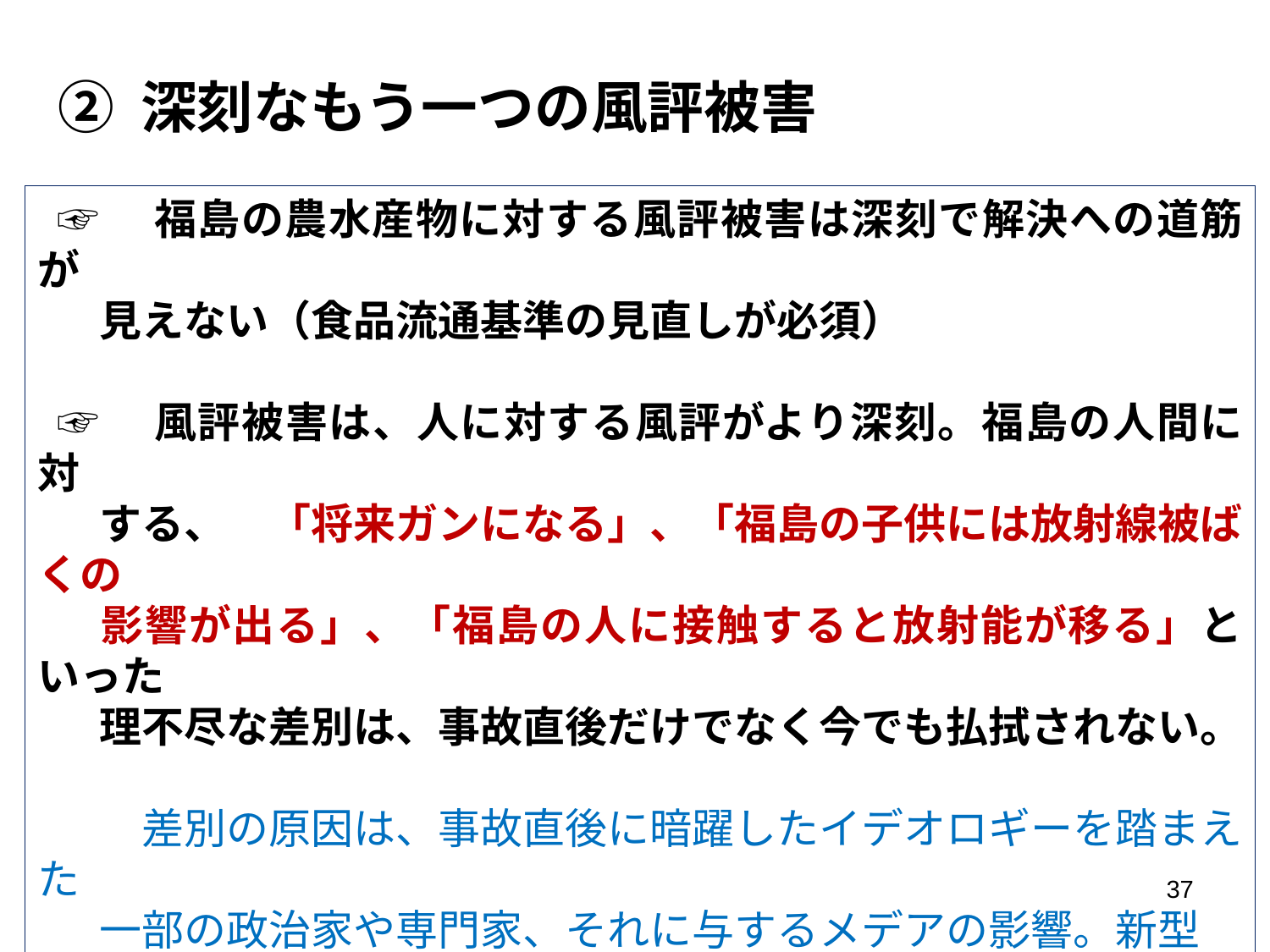

# ② 深刻なもう一つの風評被害
☞　福島の農水産物に対する風評被害は深刻で解決への道筋が
　見えない（食品流通基準の見直しが必須）

☞　風評被害は、人に対する風評がより深刻。福島の人間に対
　する、　「将来ガンになる」、「福島の子供には放射線被ばくの
　影響が出る」、「福島の人に接触すると放射能が移る」といった
　理不尽な差別は、事故直後だけでなく今でも払拭されない。

　　差別の原因は、事故直後に暗躍したイデオロギーを踏まえた
　一部の政治家や専門家、それに与するメデアの影響。新型
　コロナでも同様の理不尽な差別がみられる。
37